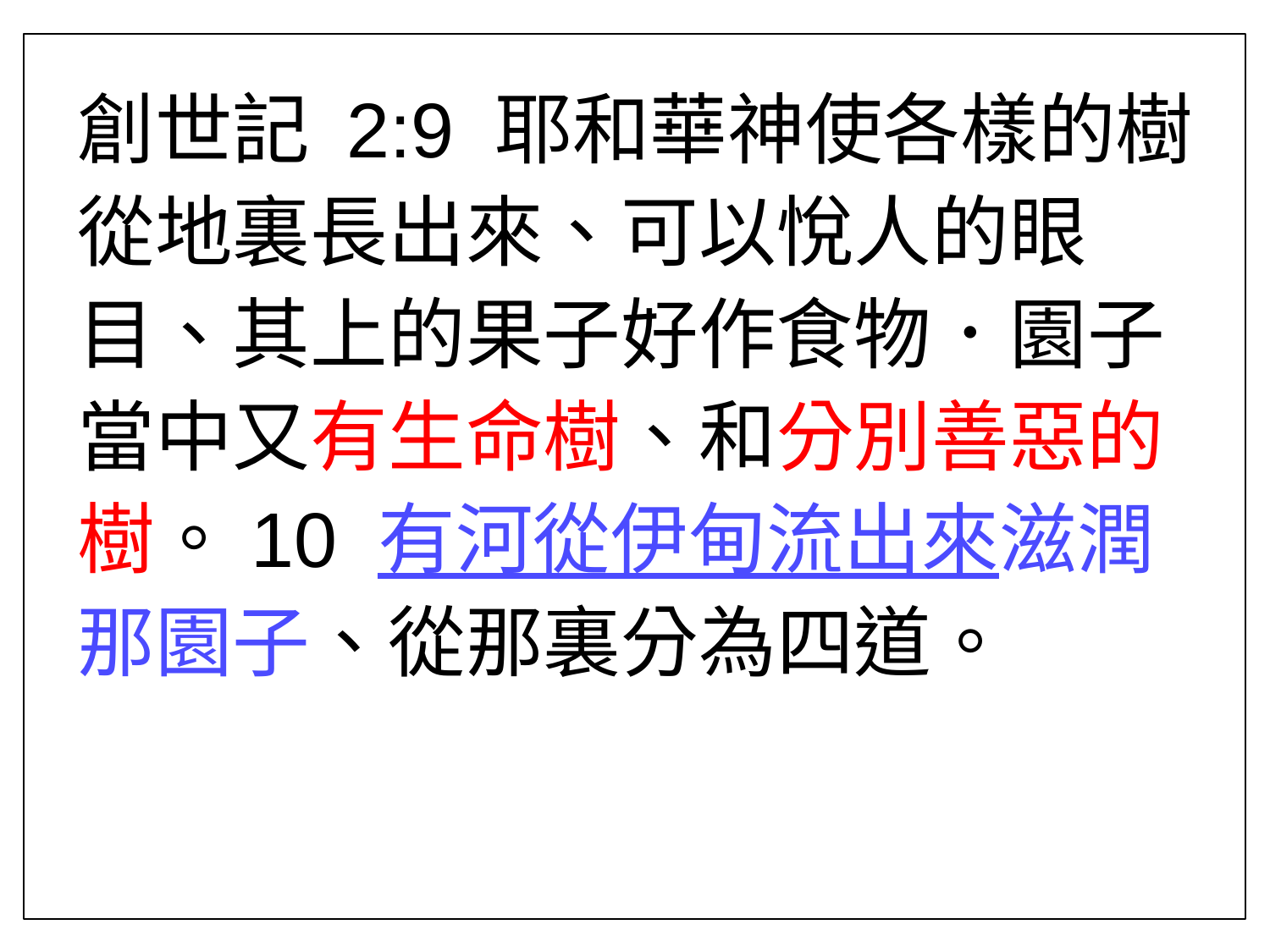

創世記 2:9 耶和華神使各樣的樹從地裏長出來、可以悅人的眼目、其上的果子好作食物．園子當中又有生命樹、和分別善惡的樹。10 有河從伊甸流出來滋潤那園子、從那裏分為四道。